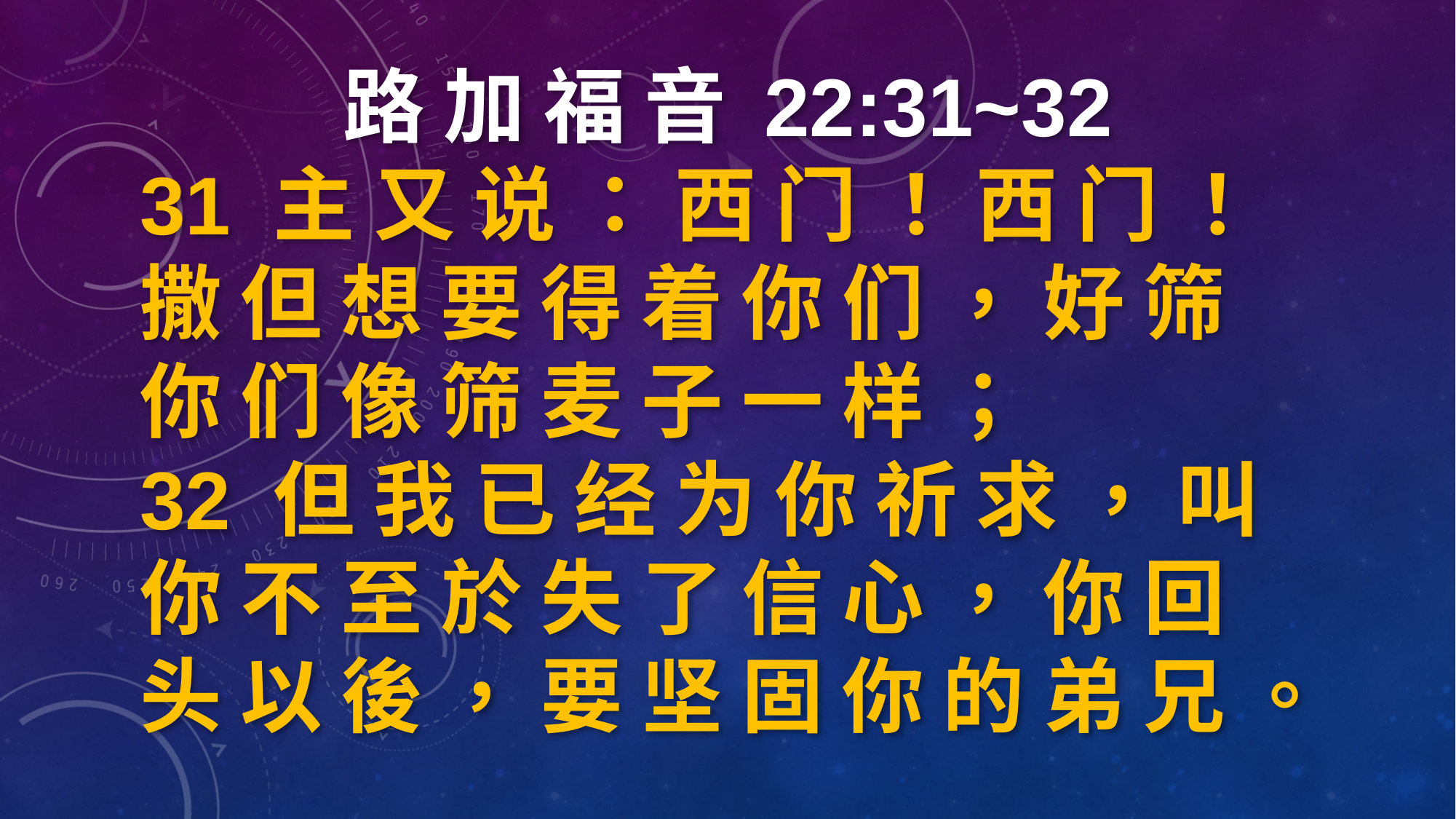

路 加 福 音 22:31~32
31 主 又 说 ： 西 门 ！ 西 门 ！ 撒 但 想 要 得 着 你 们 ， 好 筛 你 们 像 筛 麦 子 一 样 ；
32 但 我 已 经 为 你 祈 求 ， 叫 你 不 至 於 失 了 信 心 ， 你 回 头 以 後 ， 要 坚 固 你 的 弟 兄 。